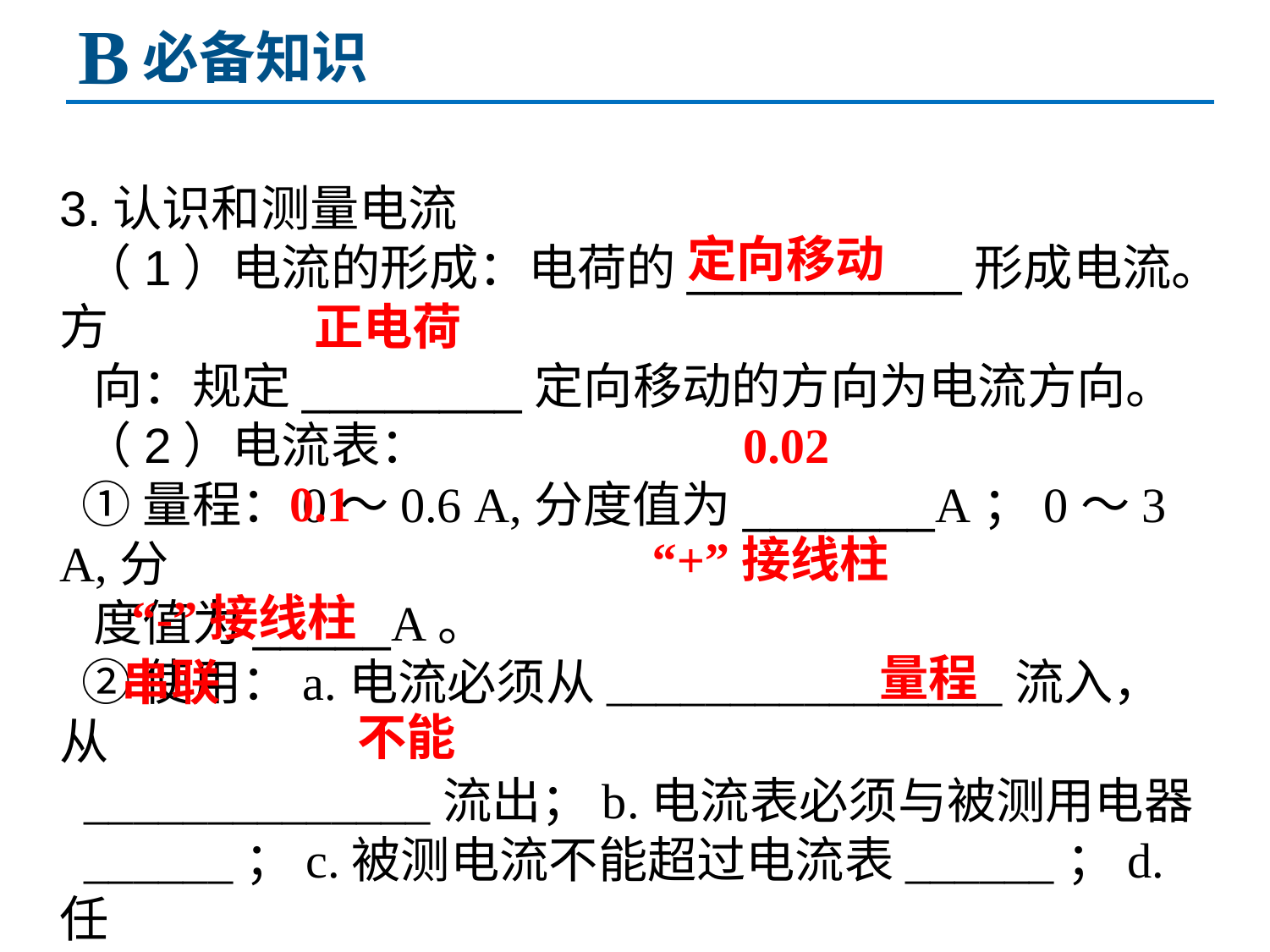

B
必备知识
3.认识和测量电流
 （1）电流的形成：电荷的__________形成电流。方
  向：规定________定向移动的方向为电流方向。
 （2）电流表：
  ①量程：0～0.6 A,分度值为_______A；0～3 A,分
  度值为_____A。
  ②使用：a.电流必须从________________流入，从
  ______________流出；b.电流表必须与被测用电器
  ______；c.被测电流不能超过电流表______；d.任
  何情况下都______将电流表直接连到电源两极。
定向移动
正电荷
0.02
0.1
“+”接线柱
“-”接线柱
量程
串联
不能